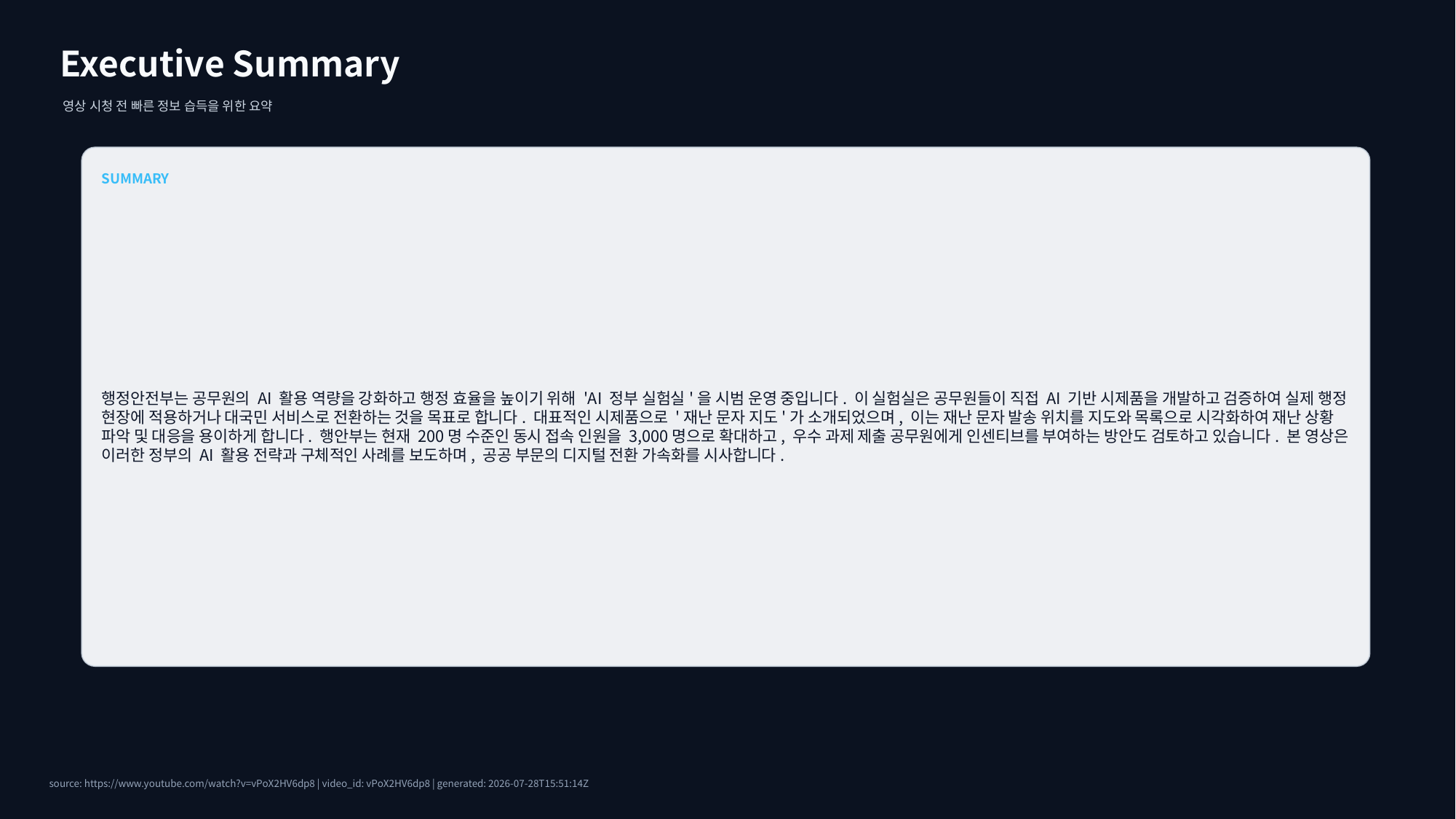

Executive Summary
영상 시청 전 빠른 정보 습득을 위한 요약

SUMMARY
행정안전부는 공무원의 AI 활용 역량을 강화하고 행정 효율을 높이기 위해 'AI 정부 실험실'을 시범 운영 중입니다. 이 실험실은 공무원들이 직접 AI 기반 시제품을 개발하고 검증하여 실제 행정 현장에 적용하거나 대국민 서비스로 전환하는 것을 목표로 합니다. 대표적인 시제품으로 '재난 문자 지도'가 소개되었으며, 이는 재난 문자 발송 위치를 지도와 목록으로 시각화하여 재난 상황 파악 및 대응을 용이하게 합니다. 행안부는 현재 200명 수준인 동시 접속 인원을 3,000명으로 확대하고, 우수 과제 제출 공무원에게 인센티브를 부여하는 방안도 검토하고 있습니다. 본 영상은 이러한 정부의 AI 활용 전략과 구체적인 사례를 보도하며, 공공 부문의 디지털 전환 가속화를 시사합니다.
source: https://www.youtube.com/watch?v=vPoX2HV6dp8 | video_id: vPoX2HV6dp8 | generated: 2026-07-28T15:51:14Z